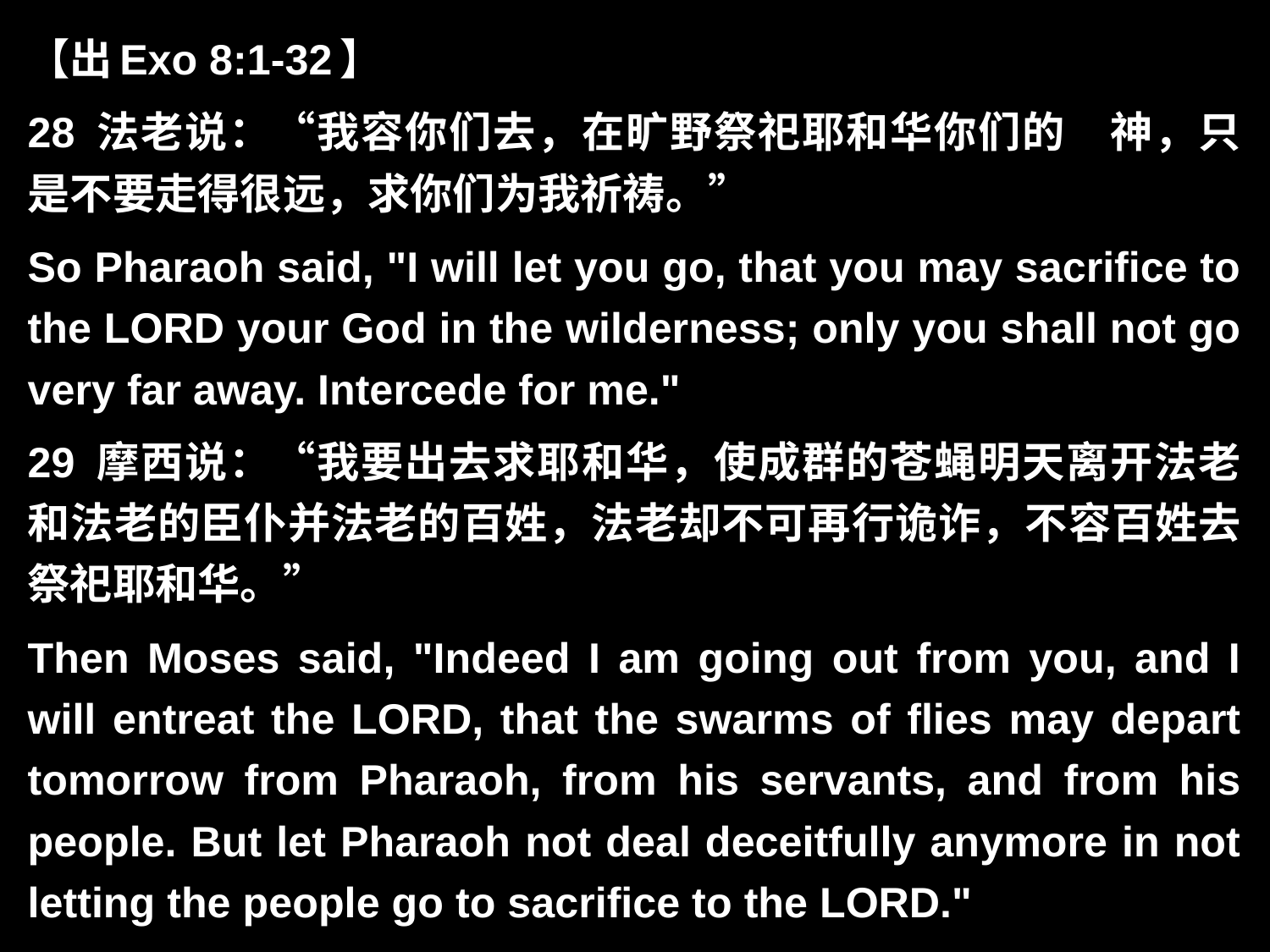

【出Exo 8:1-32】
28 法老说：“我容你们去，在旷野祭祀耶和华你们的　神，只是不要走得很远，求你们为我祈祷。”
So Pharaoh said, "I will let you go, that you may sacrifice to the LORD your God in the wilderness; only you shall not go very far away. Intercede for me."
29 摩西说：“我要出去求耶和华，使成群的苍蝇明天离开法老和法老的臣仆并法老的百姓，法老却不可再行诡诈，不容百姓去祭祀耶和华。”
Then Moses said, "Indeed I am going out from you, and I will entreat the LORD, that the swarms of flies may depart tomorrow from Pharaoh, from his servants, and from his people. But let Pharaoh not deal deceitfully anymore in not letting the people go to sacrifice to the LORD."